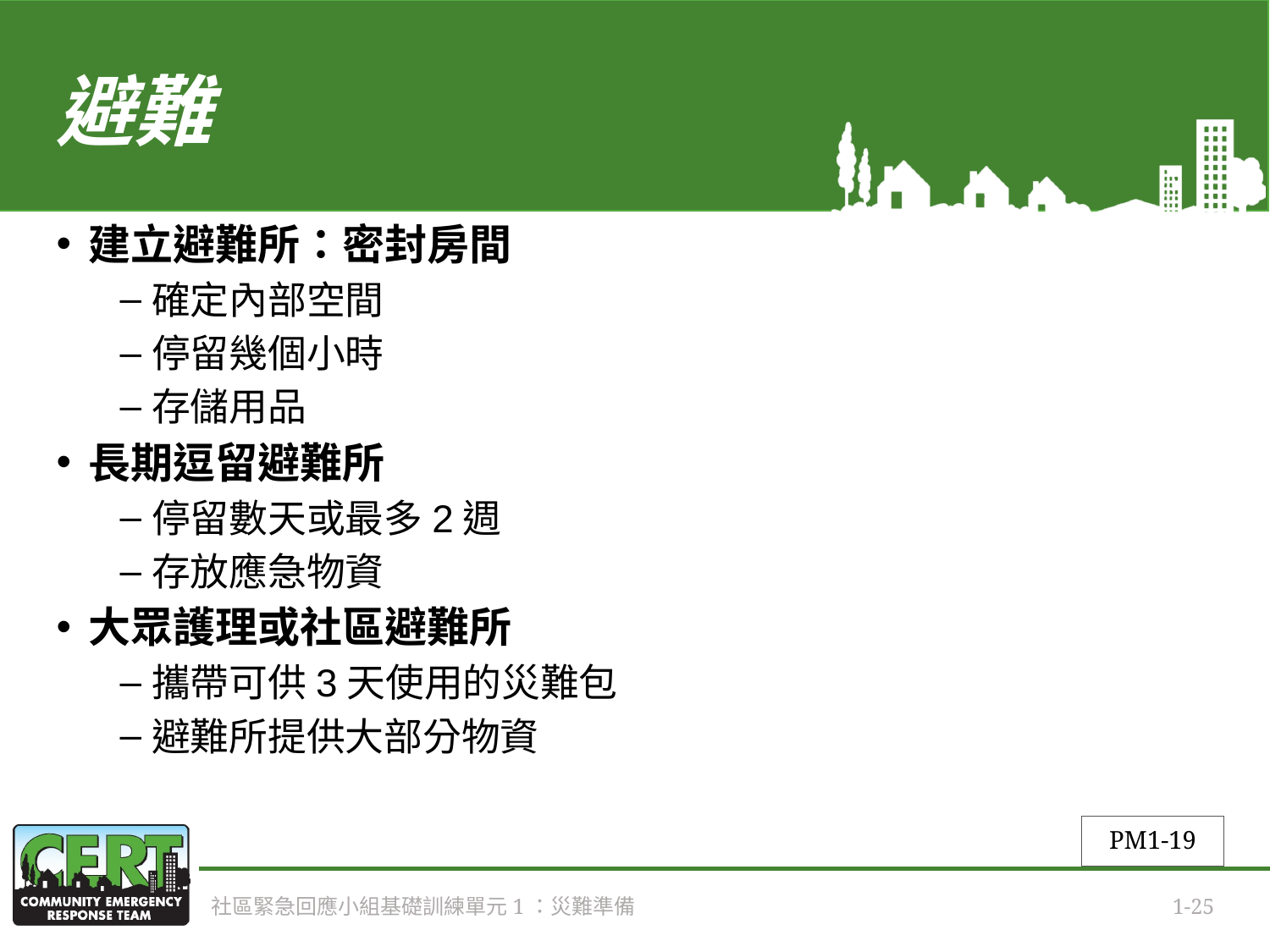

# 避難
建立避難所：密封房間
確定內部空間
停留幾個小時
存儲用品
長期逗留避難所
停留數天或最多2週
存放應急物資
大眾護理或社區避難所
攜帶可供3天使用的災難包
避難所提供大部分物資

PM1-19
社區緊急回應小組基礎訓練單元1：災難準備
1-25